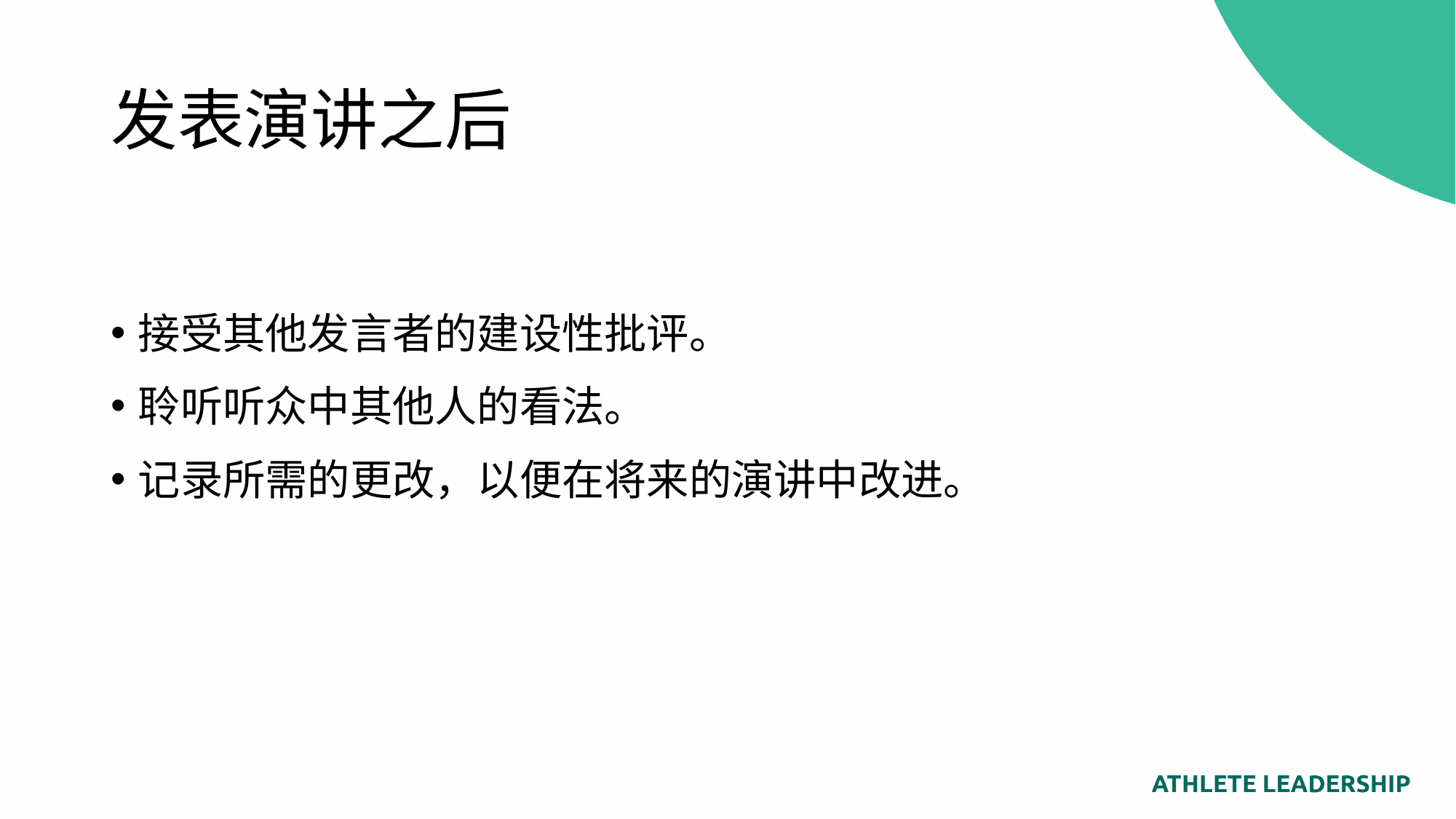

# 发表演讲之后
接受其他发言者的建设性批评。
聆听听众中其他人的看法。
记录所需的更改，以便在将来的演讲中改进。